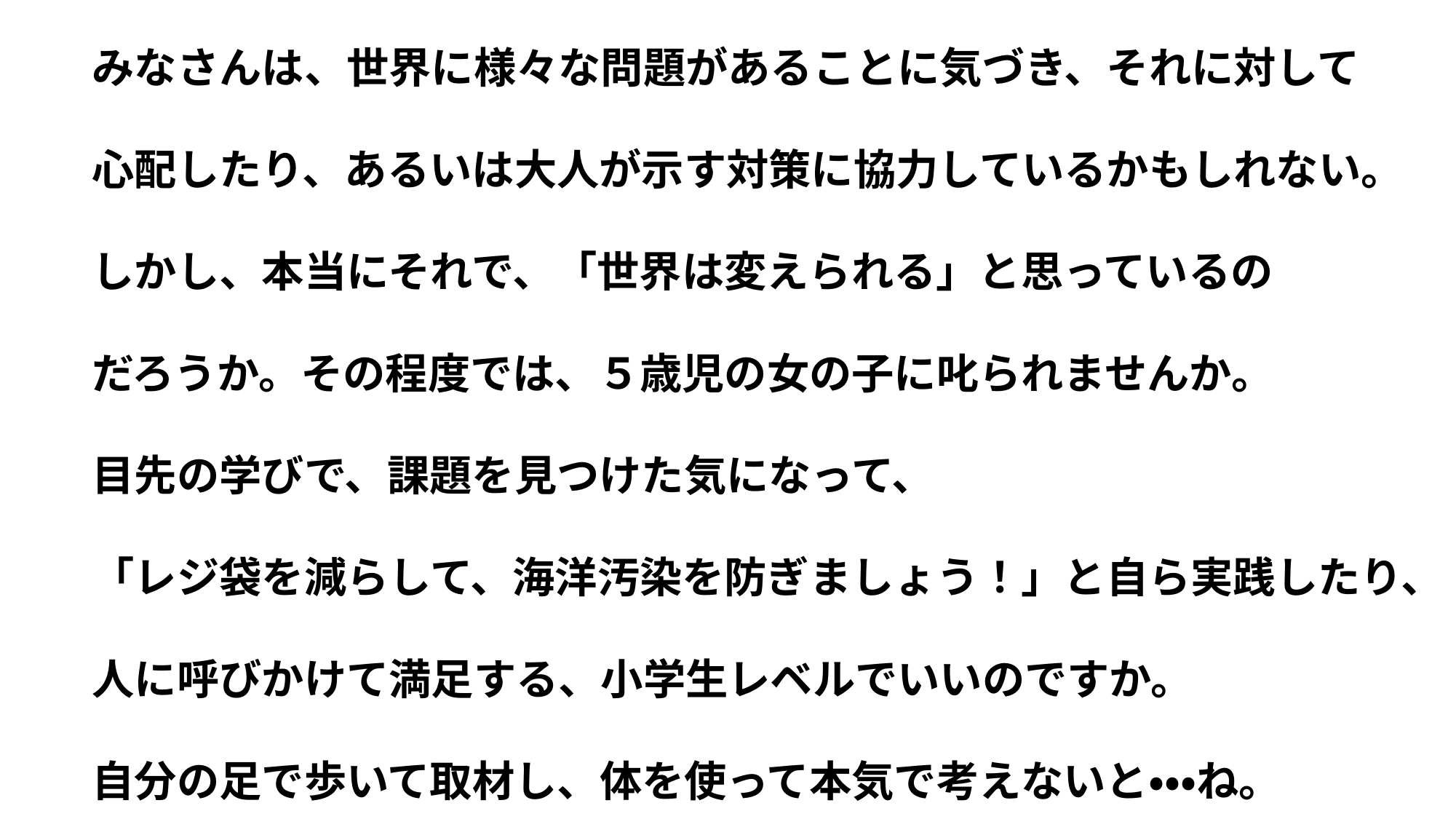

みなさんは、世界に様々な問題があることに気づき、それに対して

心配したり、あるいは大人が示す対策に協力しているかもしれない。

しかし、本当にそれで、「世界は変えられる」と思っているの

だろうか。その程度では、５歳児の女の子に叱られませんか。

目先の学びで、課題を見つけた気になって、

「レジ袋を減らして、海洋汚染を防ぎましょう！」と自ら実践したり、

人に呼びかけて満足する、小学生レベルでいいのですか。

自分の足で歩いて取材し、体を使って本気で考えないと・・・ね。